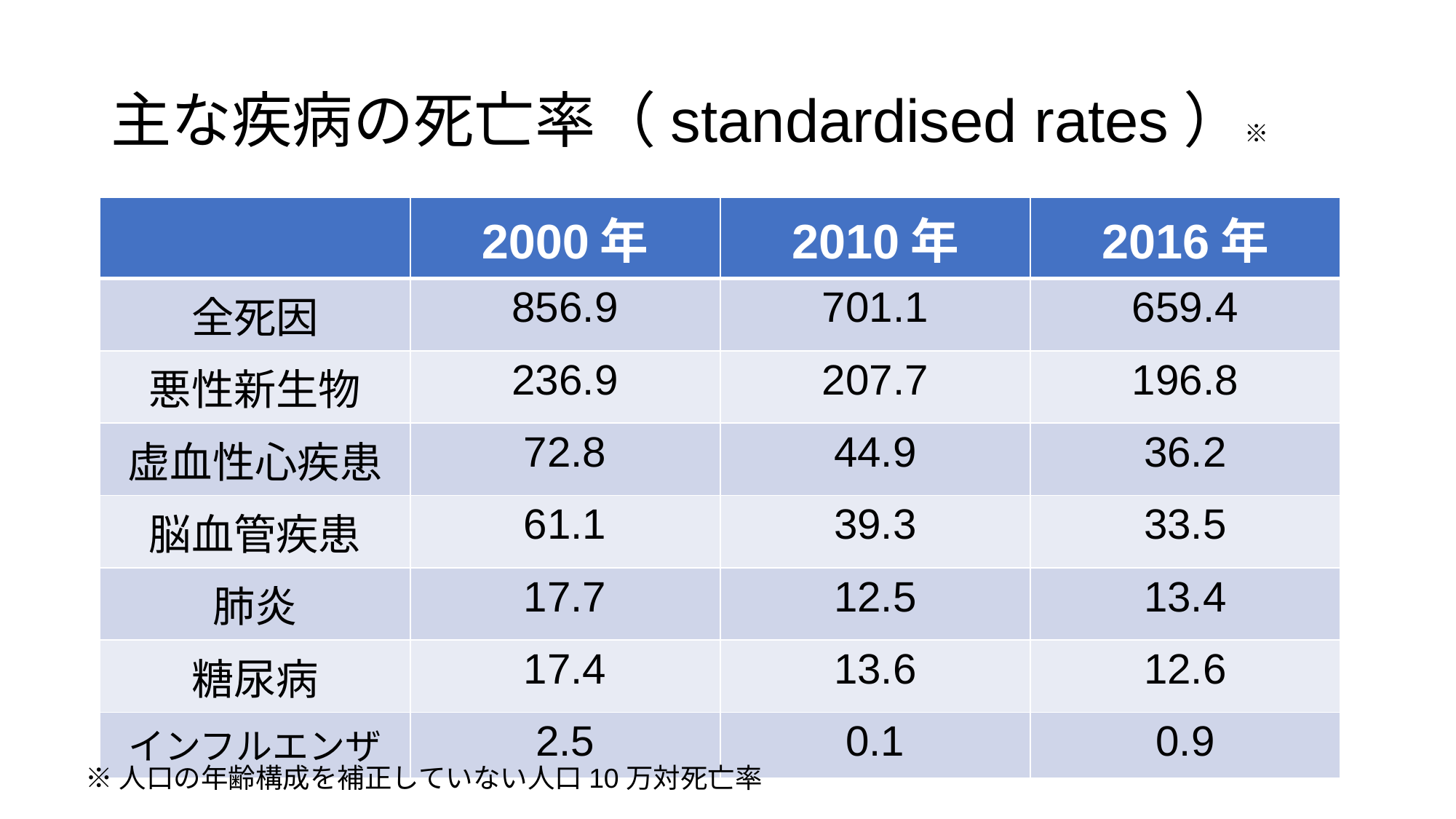

# 主な疾病の死亡率（standardised rates）※
|  | 2000年 | 2010年 | 2016年 |
| --- | --- | --- | --- |
| 全死因 | 856.9 | 701.1 | 659.4 |
| 悪性新生物 | 236.9 | 207.7 | 196.8 |
| 虚血性心疾患 | 72.8 | 44.9 | 36.2 |
| 脳血管疾患 | 61.1 | 39.3 | 33.5 |
| 肺炎 | 17.7 | 12.5 | 13.4 |
| 糖尿病 | 17.4 | 13.6 | 12.6 |
| インフルエンザ | 2.5 | 0.1 | 0.9 |
※人口の年齢構成を補正していない人口10万対死亡率